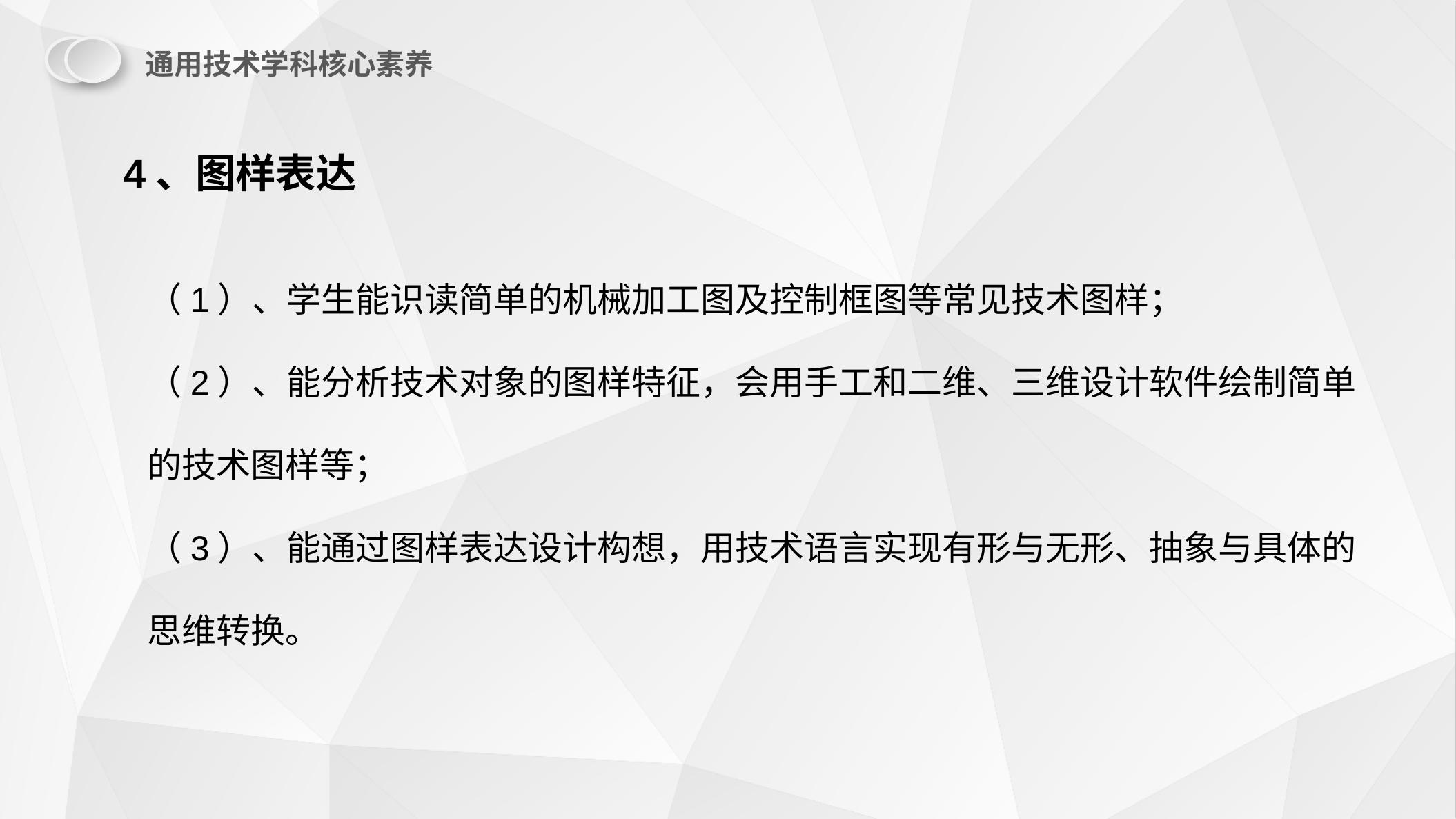

通用技术学科核心素养
4、图样表达
（1）、学生能识读简单的机械加工图及控制框图等常见技术图样；
（2）、能分析技术对象的图样特征，会用手工和二维、三维设计软件绘制简单的技术图样等；
（3）、能通过图样表达设计构想，用技术语言实现有形与无形、抽象与具体的思维转换。